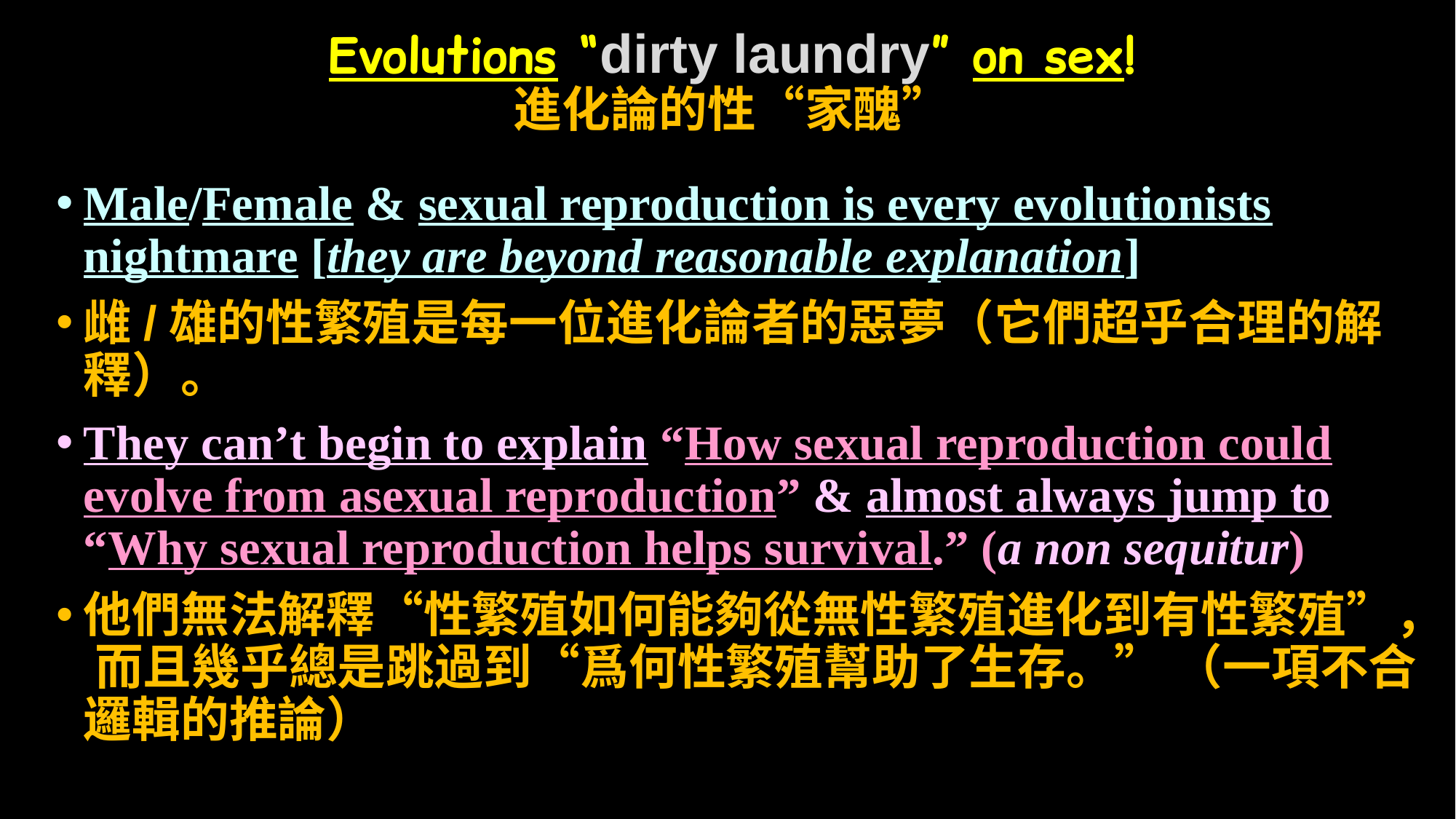

# Evolutions “dirty laundry” on sex! 進化論的性“家醜”
Male/Female & sexual reproduction is every evolutionists nightmare [they are beyond reasonable explanation]
雌/雄的性繁殖是每一位進化論者的惡夢（它們超乎合理的解釋）。
They can’t begin to explain “How sexual reproduction could evolve from asexual reproduction” & almost always jump to “Why sexual reproduction helps survival.” (a non sequitur)
他們無法解釋“性繁殖如何能夠從無性繁殖進化到有性繁殖”， 而且幾乎總是跳過到“爲何性繁殖幫助了生存。” （一項不合邏輯的推論）